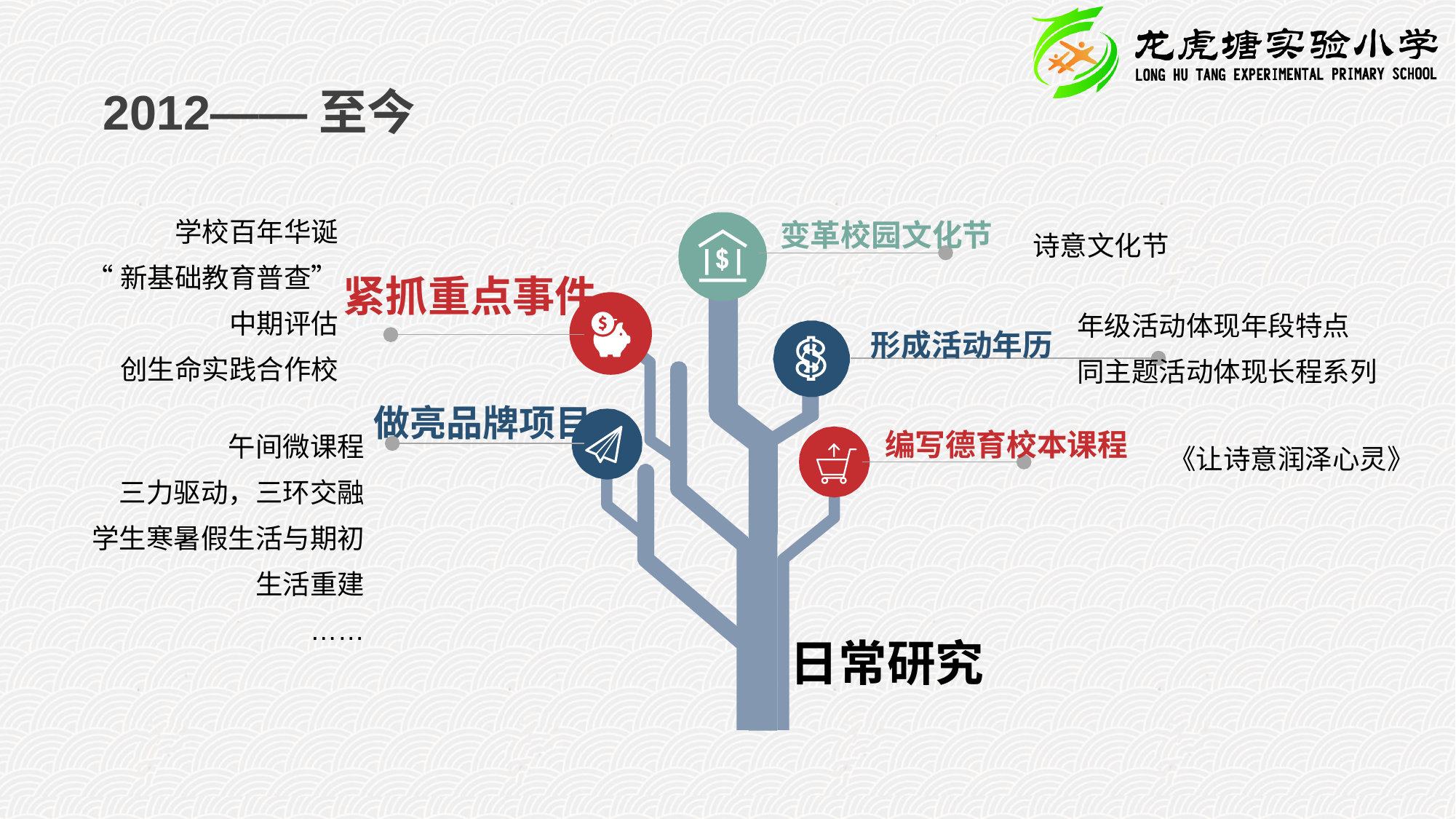

2012——至今
学校百年华诞
“新基础教育普查”
中期评估
创生命实践合作校
紧抓重点事件
诗意文化节
变革校园文化节

年级活动体现年段特点
同主题活动体现长程系列
形成活动年历

做亮品牌项目
午间微课程
三力驱动，三环交融
学生寒暑假生活与期初生活重建
……

编写德育校本课程
《让诗意润泽心灵》

日常研究